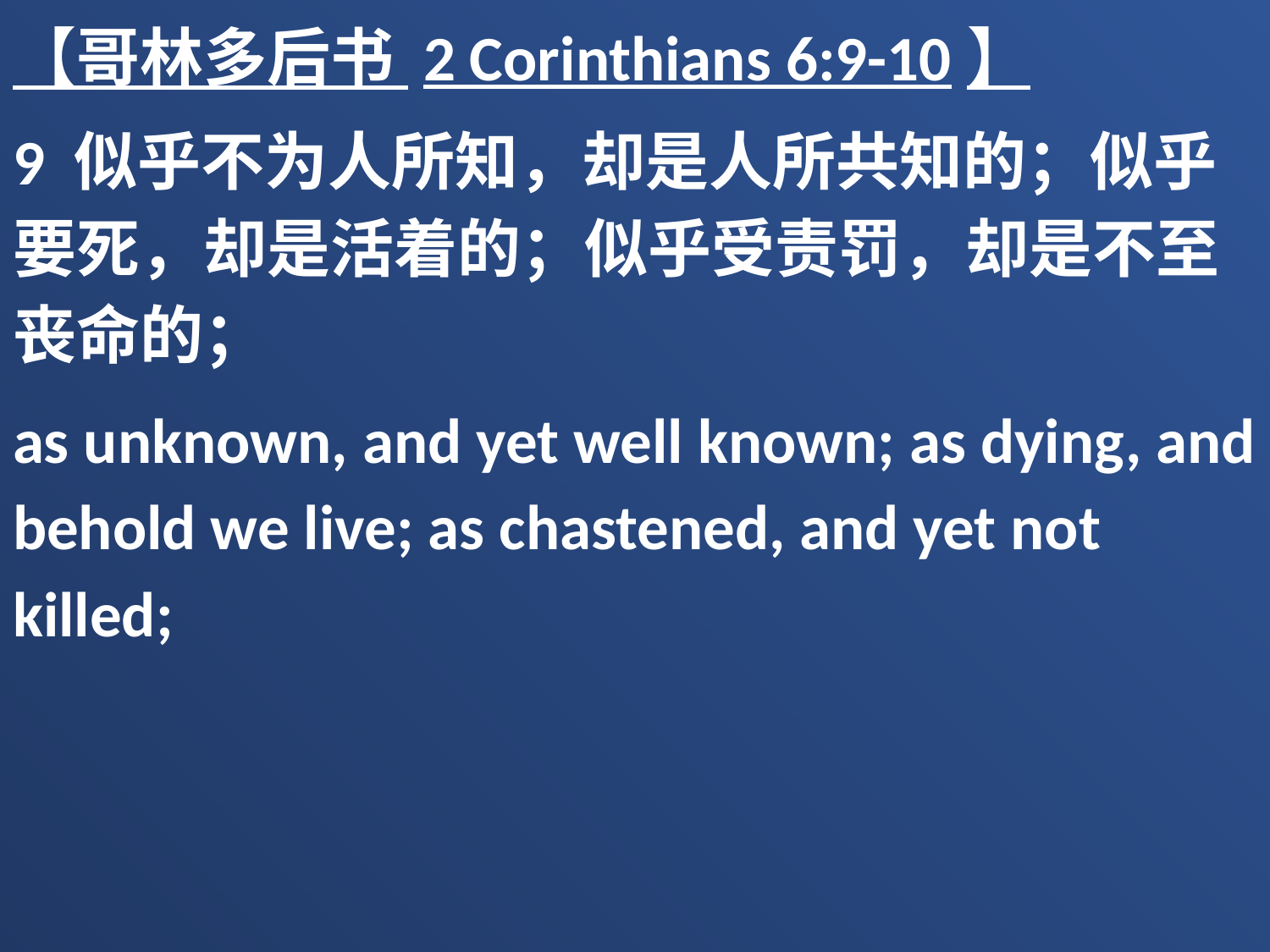

【哥林多后书 2 Corinthians 6:9-10】
9 似乎不为人所知，却是人所共知的；似乎要死，却是活着的；似乎受责罚，却是不至丧命的；
as unknown, and yet well known; as dying, and behold we live; as chastened, and yet not killed;